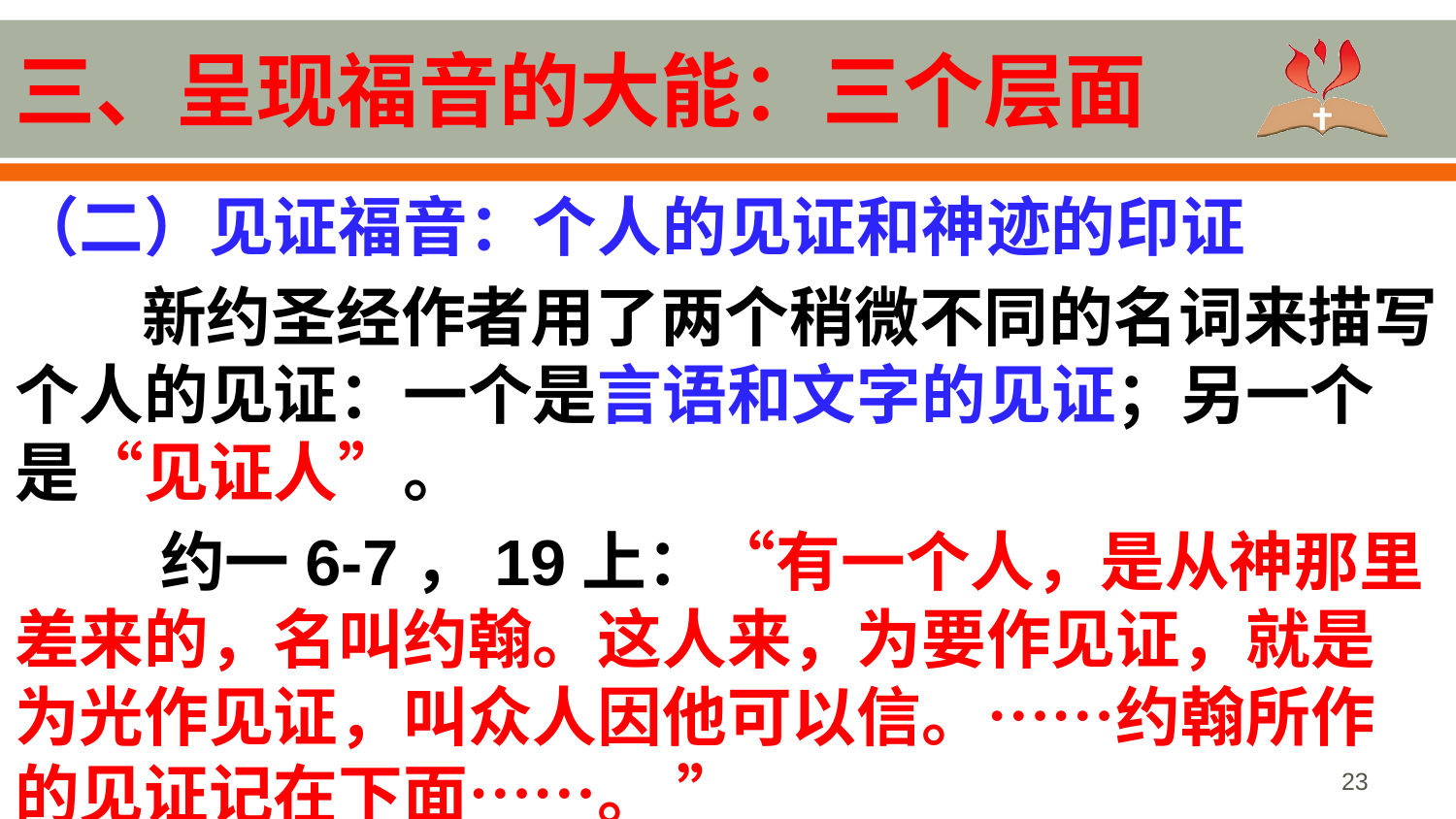

# 三、呈现福音的大能：三个层面
（二）见证福音：个人的见证和神迹的印证
新约圣经作者用了两个稍微不同的名词来描写个人的见证：一个是言语和文字的见证；另一个是“见证人”。
	约一6-7，19上：“有一个人，是从神那里差来的，名叫约翰。这人来，为要作见证，就是为光作见证，叫众人因他可以信。……约翰所作的见证记在下面……。 ”

23